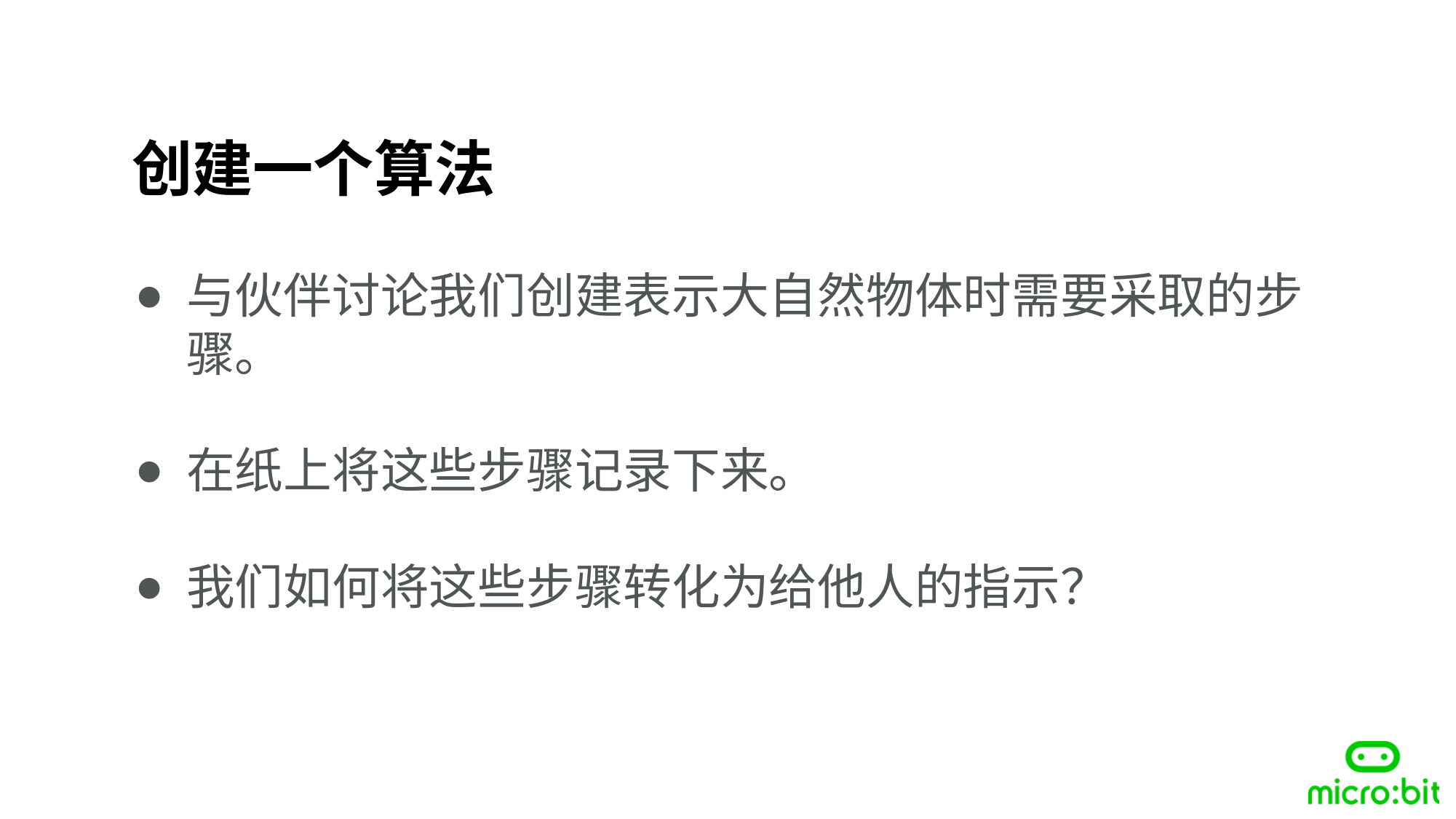

创建一个算法

与伙伴讨论我们创建表示大自然物体时需要采取的步骤。

在纸上将这些步骤记录下来。

我们如何将这些步骤转化为给他人的指示？